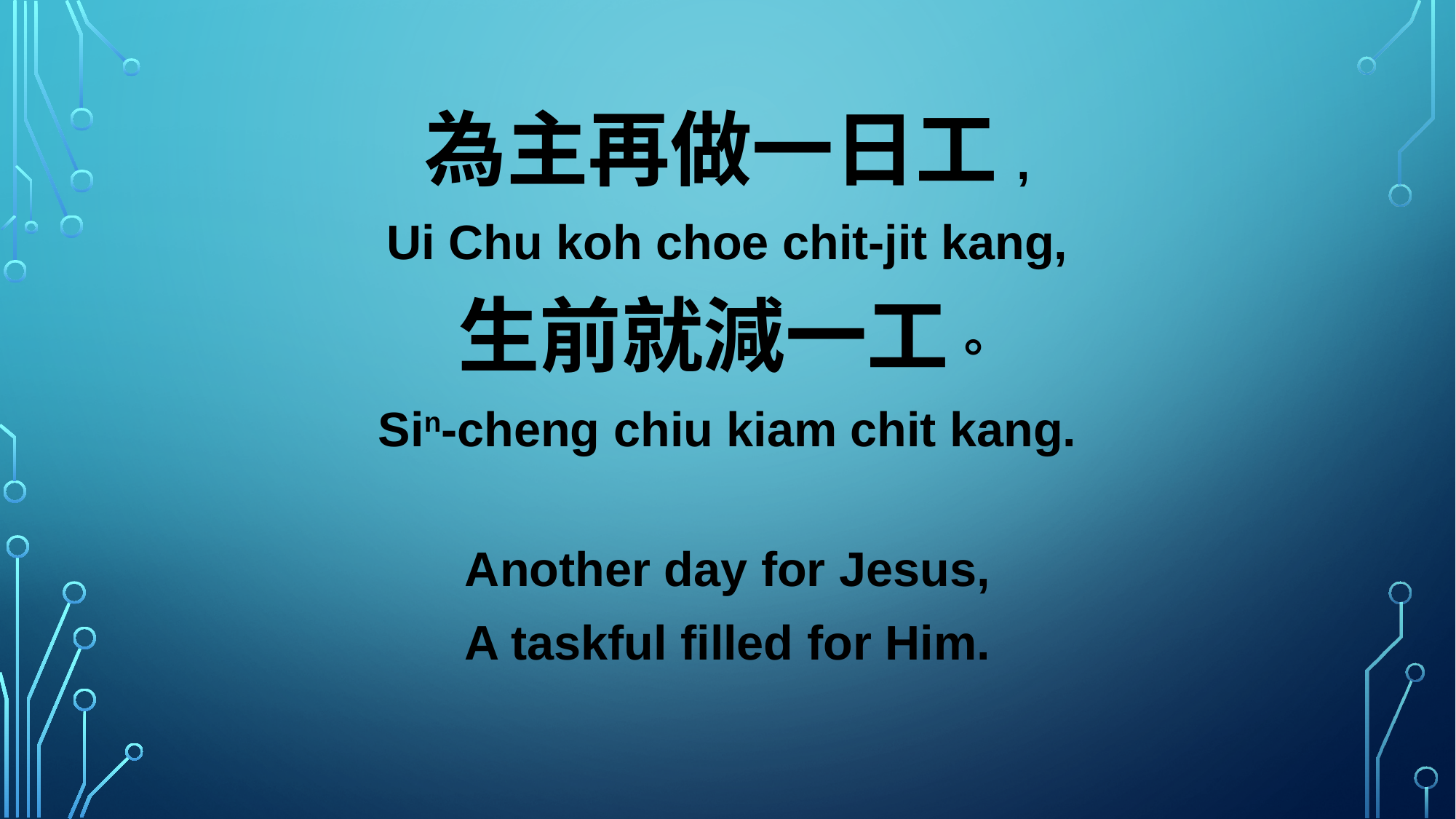

為主再做一日工,
Ui Chu koh choe chit-jit kang,
生前就減一工。
Sin-cheng chiu kiam chit kang.

Another day for Jesus,
A taskful filled for Him.